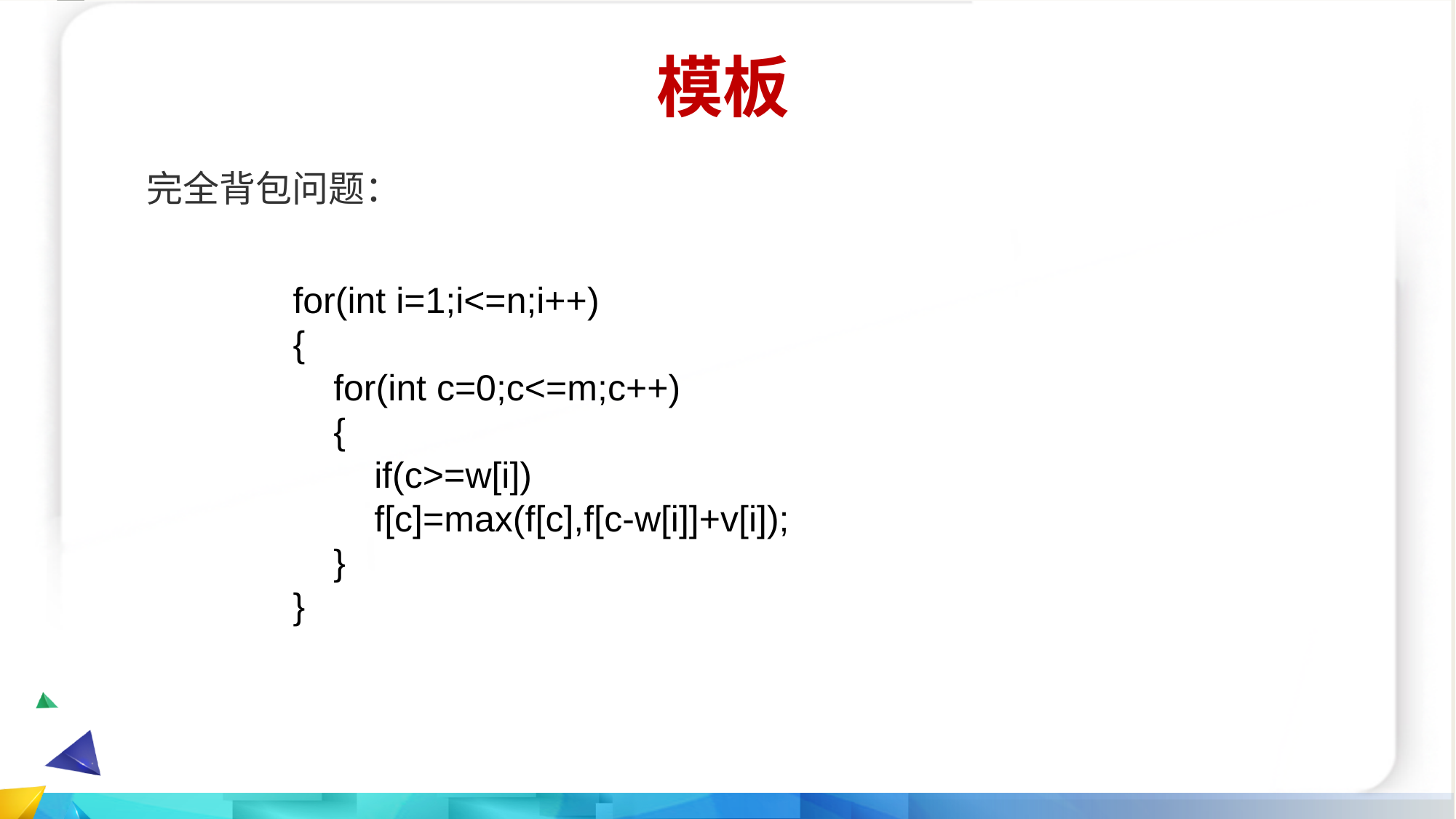

模板
完全背包问题：
for(int i=1;i<=n;i++)
{
    for(int c=0;c<=m;c++)
    {
        if(c>=w[i])
        f[c]=max(f[c],f[c-w[i]]+v[i]);
    }
}